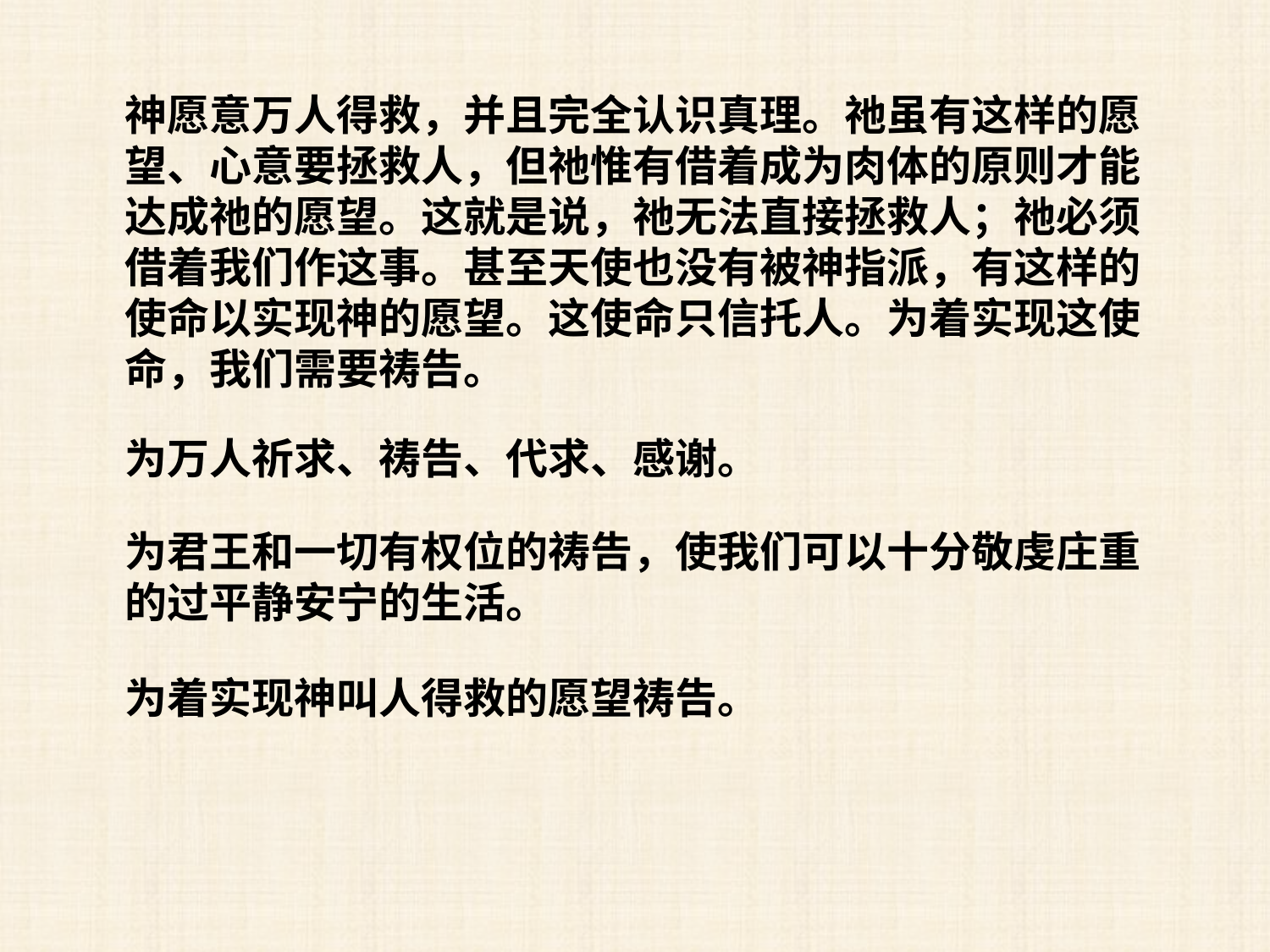

神愿意万人得救，并且完全认识真理。祂虽有这样的愿望、心意要拯救人，但祂惟有借着成为肉体的原则才能达成祂的愿望。这就是说，祂无法直接拯救人；祂必须借着我们作这事。甚至天使也没有被神指派，有这样的使命以实现神的愿望。这使命只信托人。为着实现这使命，我们需要祷告。
为万人祈求、祷告、代求、感谢。
为君王和一切有权位的祷告，使我们可以十分敬虔庄重的过平静安宁的生活。
为着实现神叫人得救的愿望祷告。